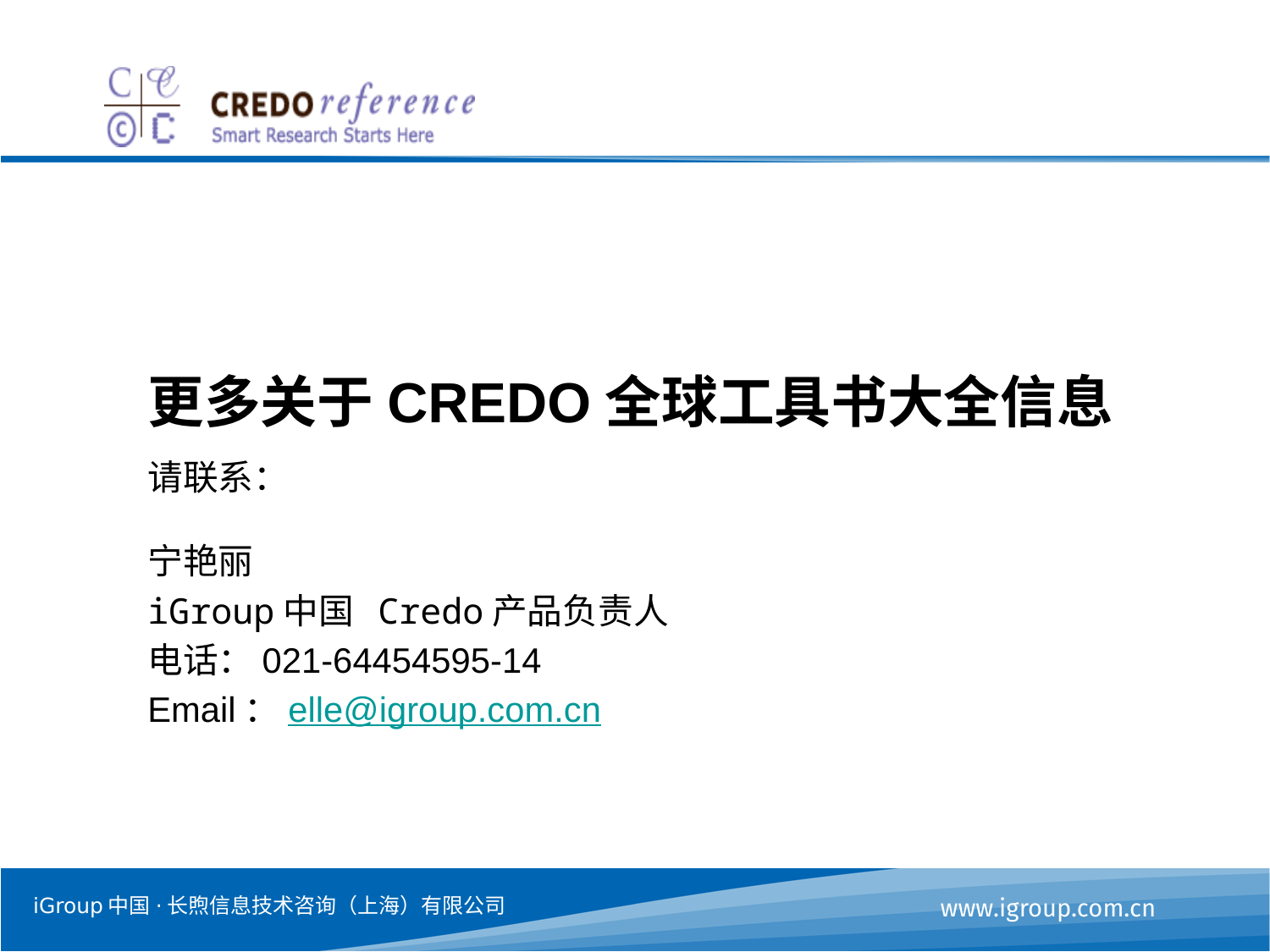

# 更多关于Credo全球工具书大全信息 请联系：

宁艳丽
iGroup中国  Credo产品负责人
电话：021-64454595-14
Email：elle@igroup.com.cn